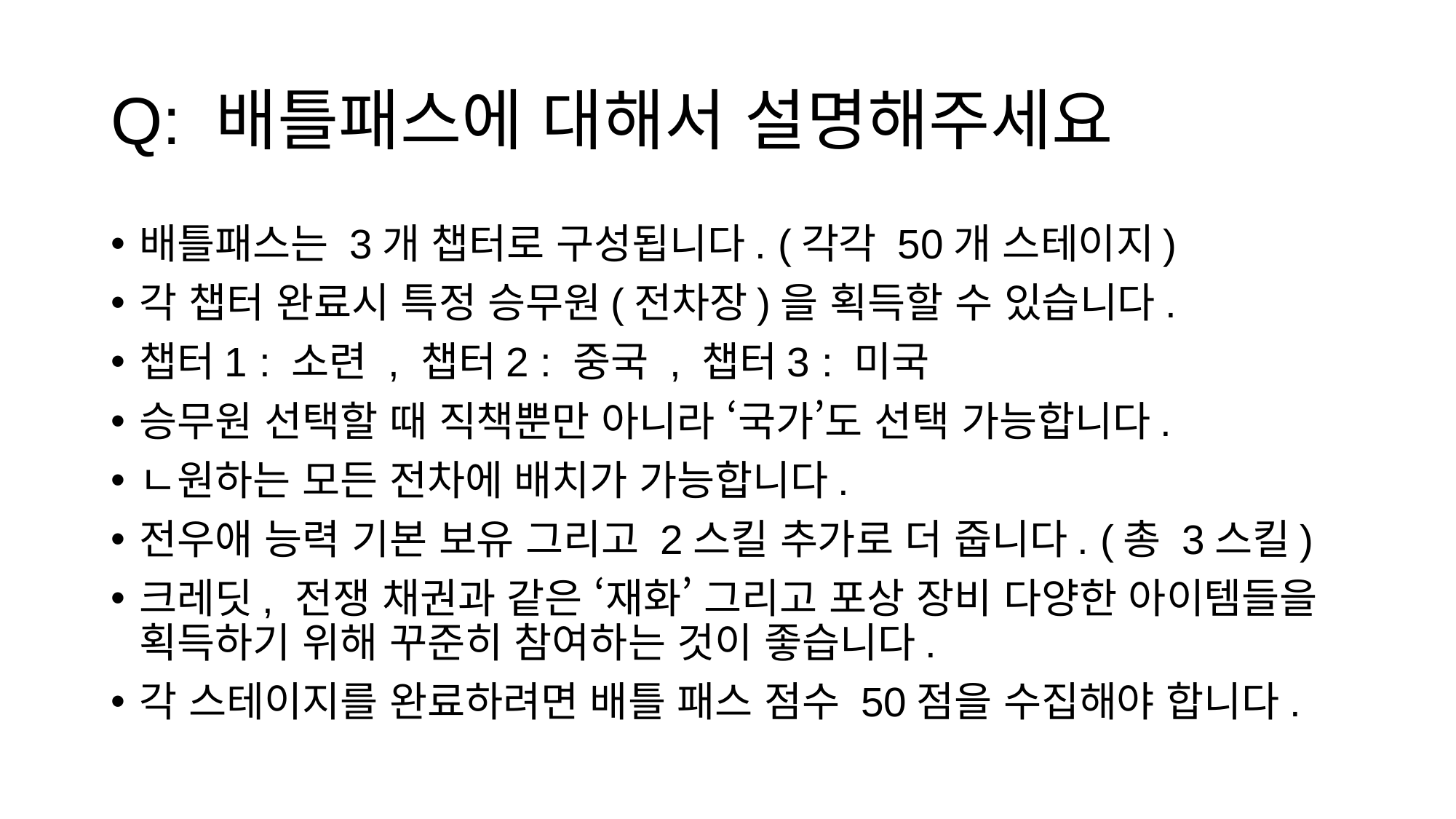

# Q: 배틀패스에 대해서 설명해주세요
배틀패스는 3개 챕터로 구성됩니다. (각각 50개 스테이지)
각 챕터 완료시 특정 승무원(전차장)을 획득할 수 있습니다.
챕터1 : 소련 , 챕터2 : 중국 , 챕터3 : 미국
승무원 선택할 때 직책뿐만 아니라 ‘국가’도 선택 가능합니다.
ㄴ원하는 모든 전차에 배치가 가능합니다.
전우애 능력 기본 보유 그리고 2스킬 추가로 더 줍니다. (총 3스킬)
크레딧, 전쟁 채권과 같은 ‘재화’ 그리고 포상 장비 다양한 아이템들을 획득하기 위해 꾸준히 참여하는 것이 좋습니다.
각 스테이지를 완료하려면 배틀 패스 점수 50점을 수집해야 합니다.